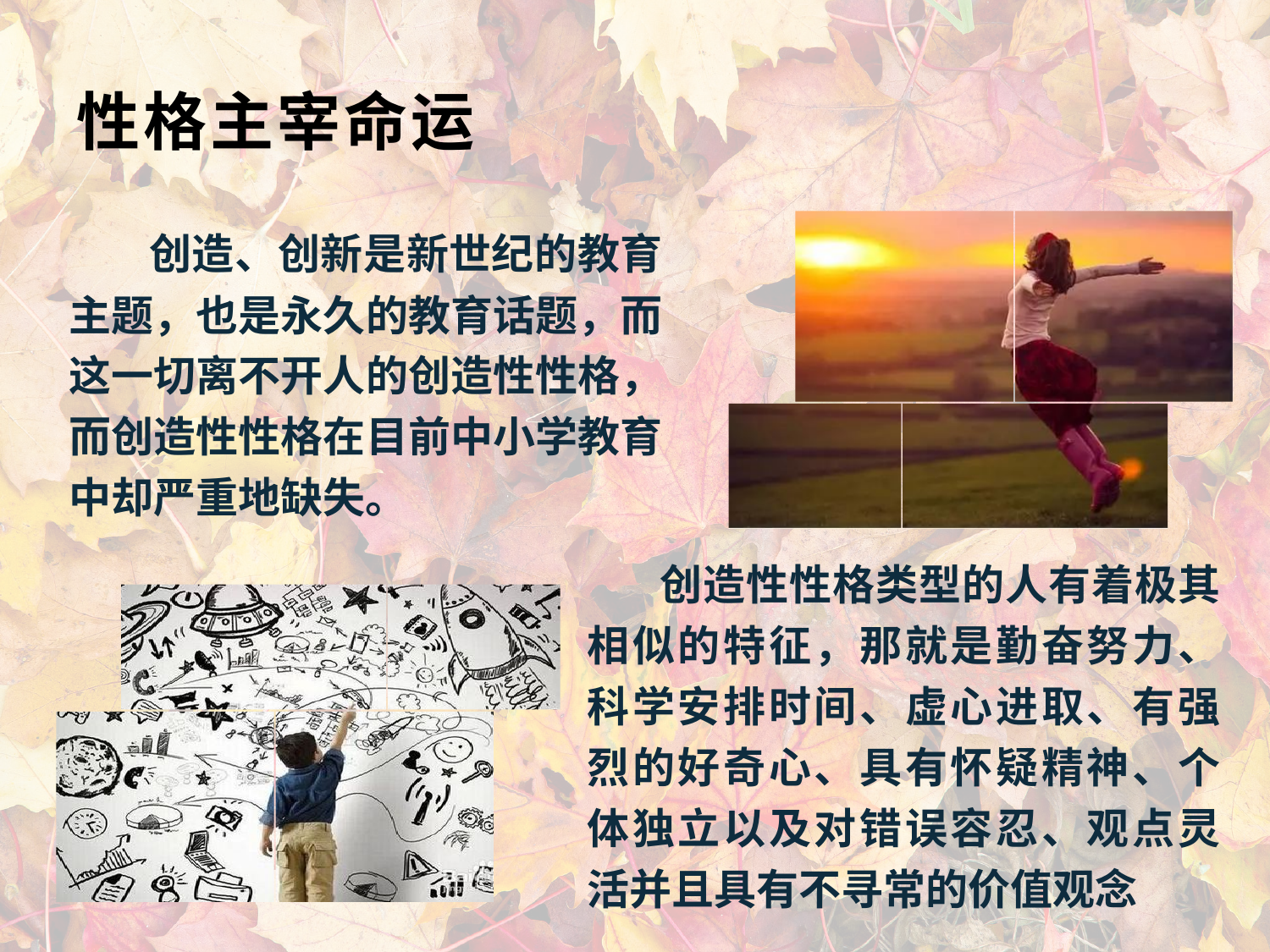

性格主宰命运

       创造、创新是新世纪的教育主题，也是永久的教育话题，而这一切离不开人的创造性性格，而创造性性格在目前中小学教育中却严重地缺失。
      创造性性格类型的人有着极其相似的特征，那就是勤奋努力、科学安排时间、虚心进取、有强烈的好奇心、具有怀疑精神、个体独立以及对错误容忍、观点灵活并且具有不寻常的价值观念